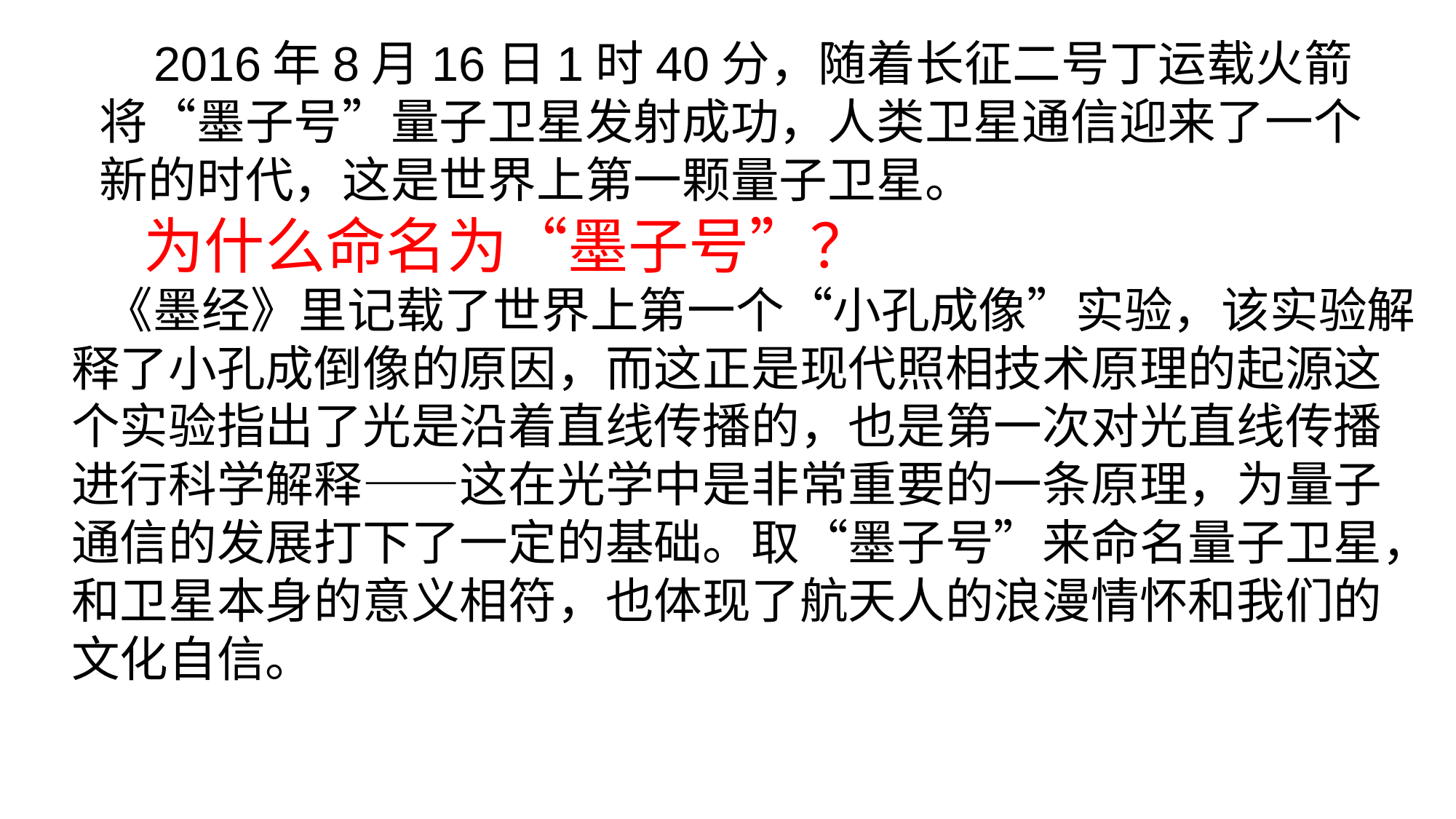

2016年8月16日1时40分，随着长征二号丁运载火箭将“墨子号”量子卫星发射成功，人类卫星通信迎来了一个新的时代，这是世界上第一颗量子卫星。
   为什么命名为“墨子号”？
  《墨经》里记载了世界上第一个“小孔成像”实验，该实验解释了小孔成倒像的原因，而这正是现代照相技术原理的起源这个实验指出了光是沿着直线传播的，也是第一次对光直线传播进行科学解释——这在光学中是非常重要的一条原理，为量子通信的发展打下了一定的基础。取“墨子号”来命名量子卫星，和卫星本身的意义相符，也体现了航天人的浪漫情怀和我们的文化自信。